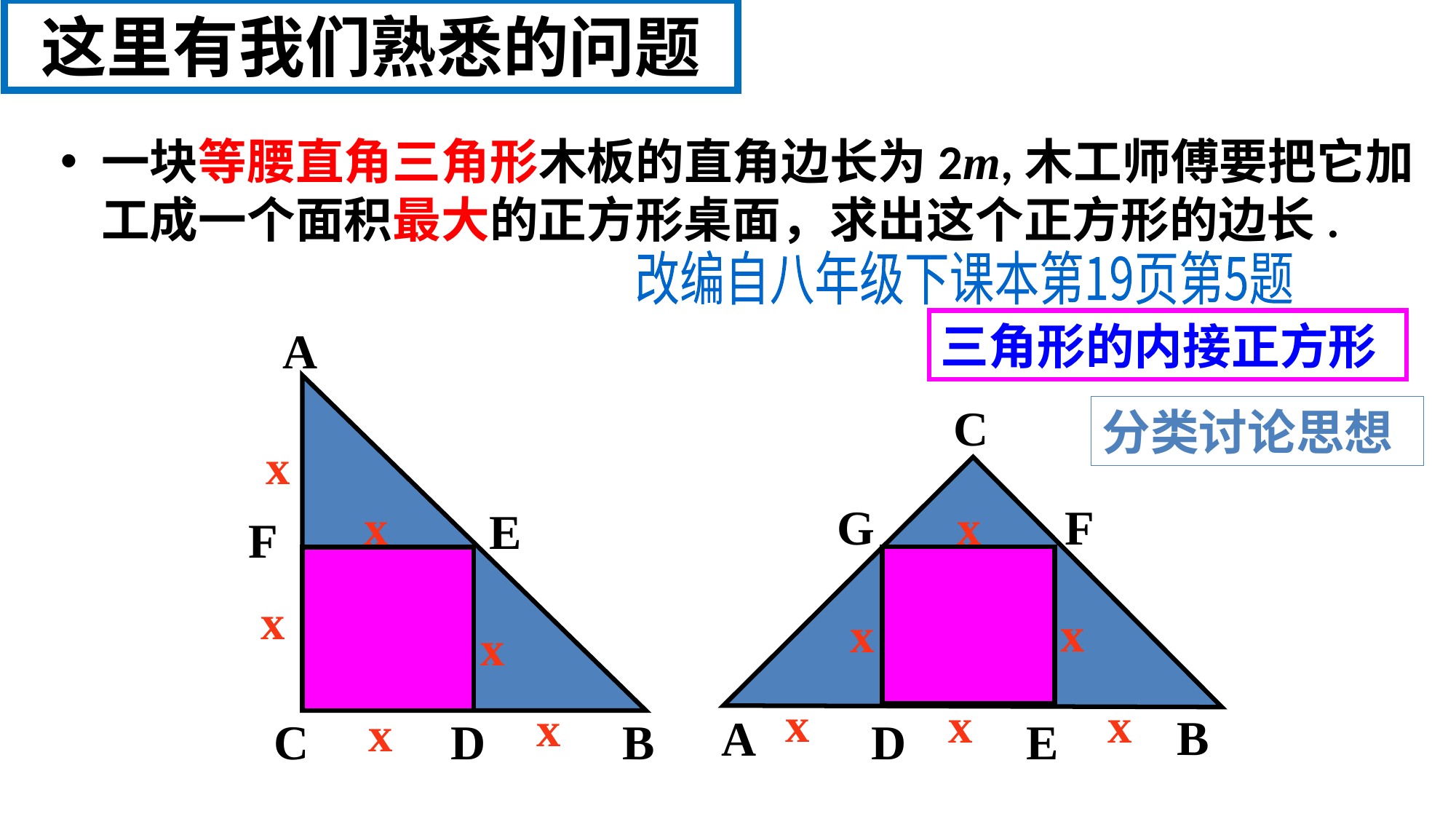

# 这里有我们熟悉的问题
一块等腰直角三角形木板的直角边长为2m,木工师傅要把它加工成一个面积最大的正方形桌面，求出这个正方形的边长.
改编自八年级下课本第19页第5题
三角形的内接正方形
A

C
分类讨论思想
x
x
x
x
x
F
x
G
E
F

x
x
x
x
x
x
B
A
E
C
D
B
D